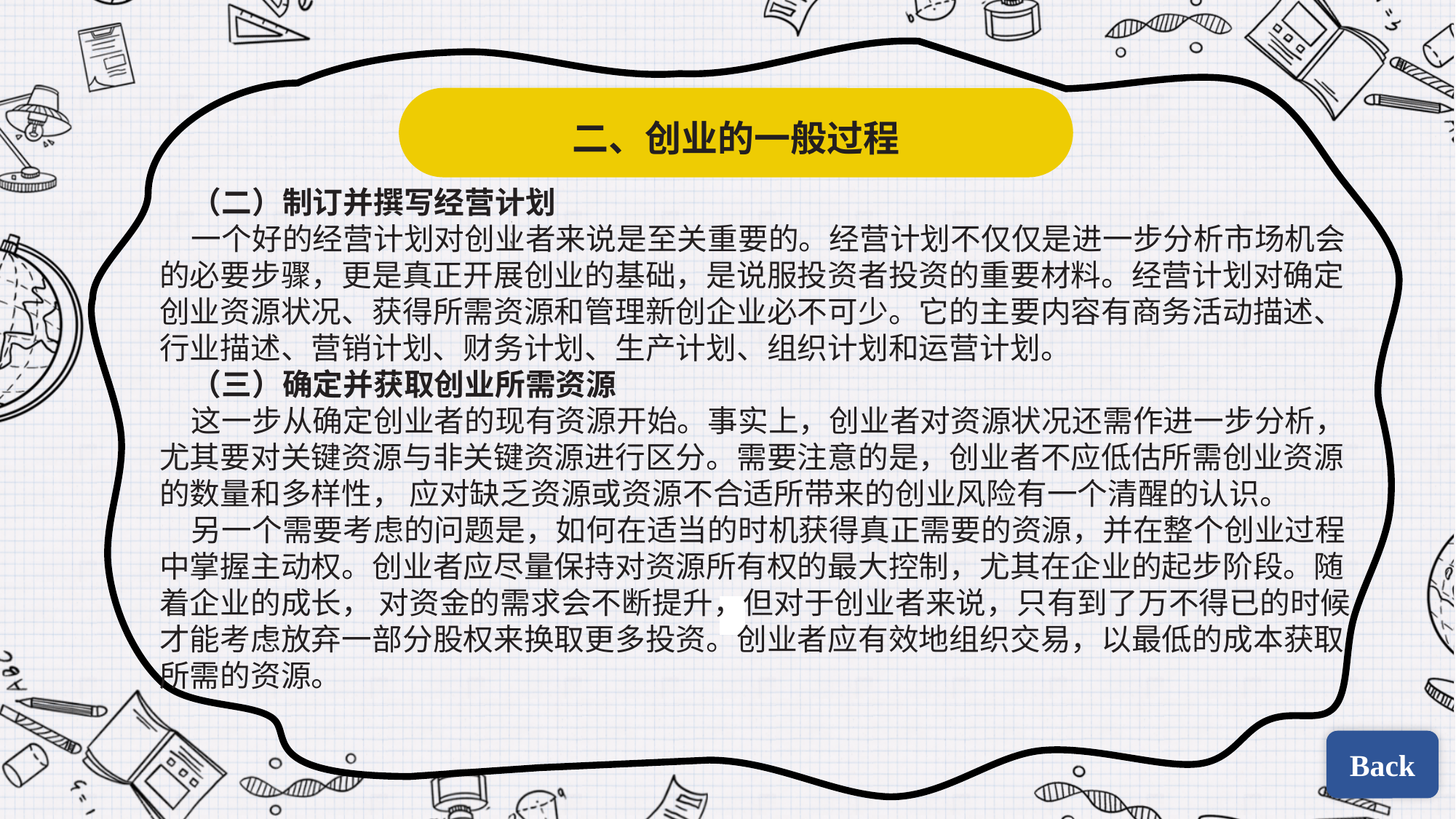

二、创业的一般过程
（二）制订并撰写经营计划
一个好的经营计划对创业者来说是至关重要的。经营计划不仅仅是进一步分析市场机会的必要步骤，更是真正开展创业的基础，是说服投资者投资的重要材料。经营计划对确定创业资源状况、获得所需资源和管理新创企业必不可少。它的主要内容有商务活动描述、行业描述、营销计划、财务计划、生产计划、组织计划和运营计划。
（三）确定并获取创业所需资源
这一步从确定创业者的现有资源开始。事实上，创业者对资源状况还需作进一步分析，尤其要对关键资源与非关键资源进行区分。需要注意的是，创业者不应低估所需创业资源的数量和多样性， 应对缺乏资源或资源不合适所带来的创业风险有一个清醒的认识。
另一个需要考虑的问题是，如何在适当的时机获得真正需要的资源，并在整个创业过程中掌握主动权。创业者应尽量保持对资源所有权的最大控制，尤其在企业的起步阶段。随着企业的成长， 对资金的需求会不断提升，但对于创业者来说，只有到了万不得已的时候才能考虑放弃一部分股权来换取更多投资。创业者应有效地组织交易，以最低的成本获取所需的资源。
|  |  |
| --- | --- |
|  |  |

Back